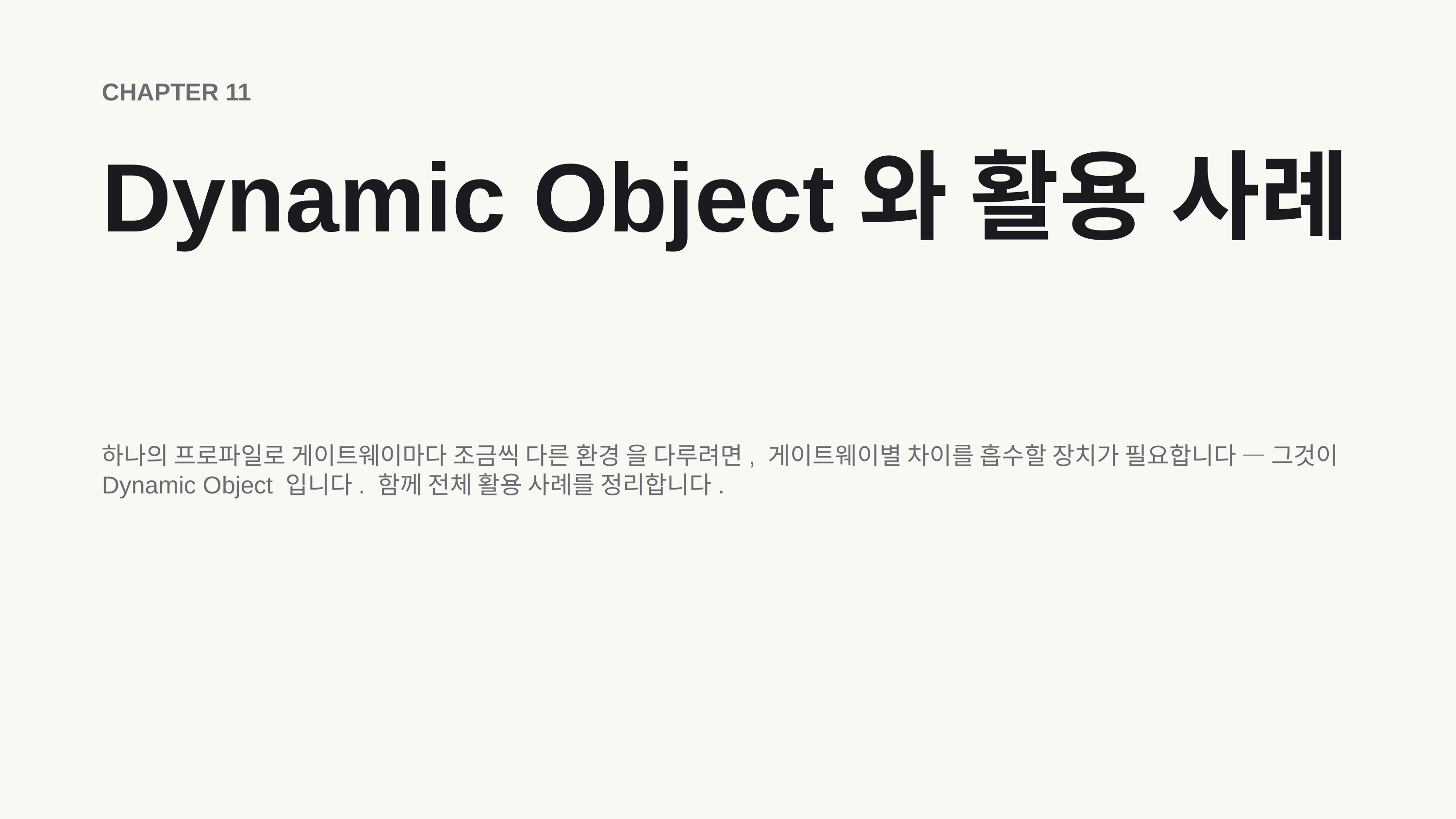

CHAPTER 11
Dynamic Object와 활용 사례
하나의 프로파일로 게이트웨이마다 조금씩 다른 환경 을 다루려면, 게이트웨이별 차이를 흡수할 장치가 필요합니다 — 그것이 Dynamic Object 입니다. 함께 전체 활용 사례를 정리합니다.